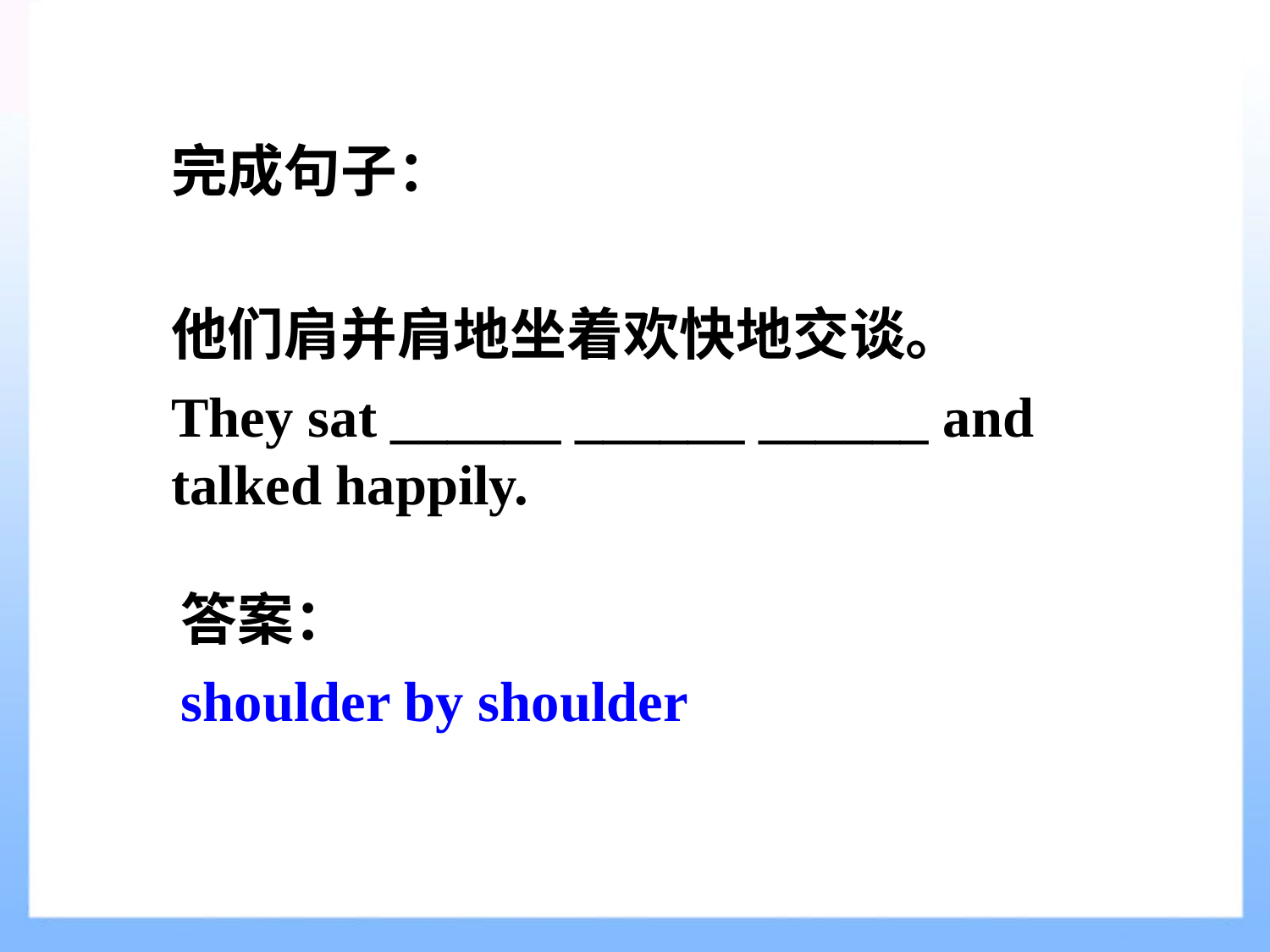

完成句子：

他们肩并肩地坐着欢快地交谈。
They sat ______ ______ ______ and talked happily.
答案：
shoulder by shoulder